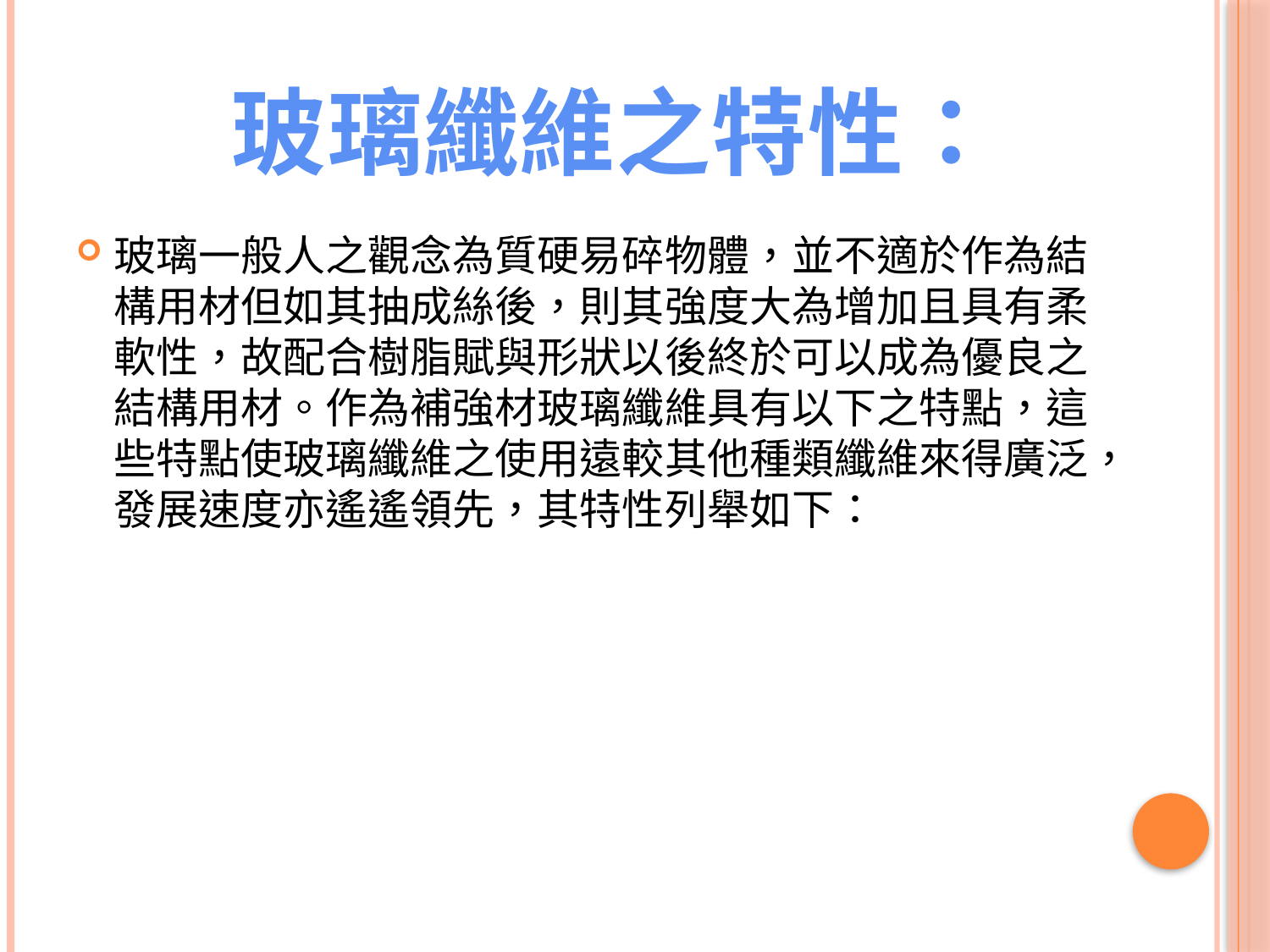

#
玻璃纖維之特性：
玻璃一般人之觀念為質硬易碎物體，並不適於作為結構用材但如其抽成絲後，則其強度大為增加且具有柔軟性，故配合樹脂賦與形狀以後終於可以成為優良之結構用材。作為補強材玻璃纖維具有以下之特點，這些特點使玻璃纖維之使用遠較其他種類纖維來得廣泛，發展速度亦遙遙領先，其特性列舉如下：